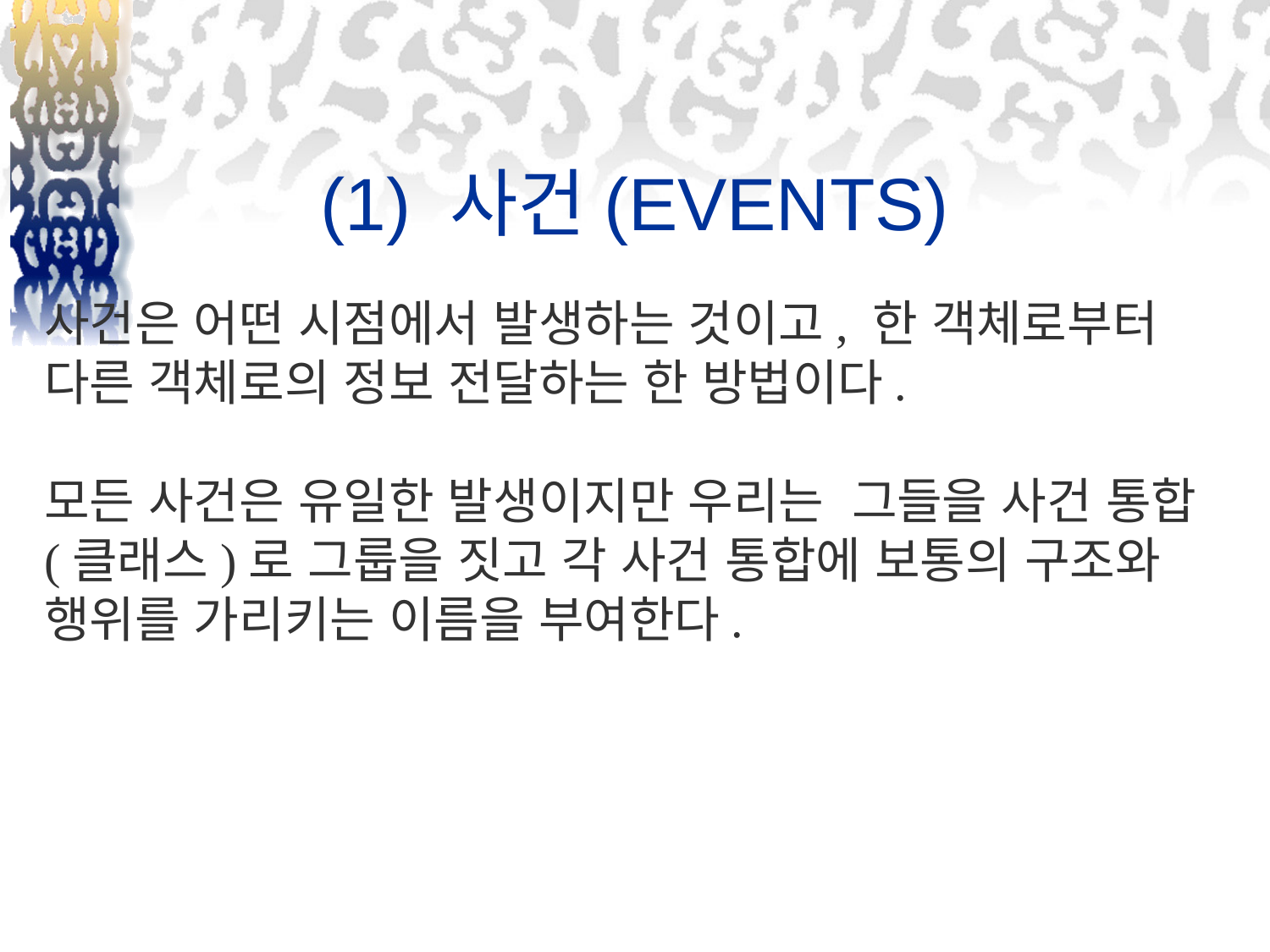

# (1) 사건(EVENTS)
사건은 어떤 시점에서 발생하는 것이고, 한 객체로부터 다른 객체로의 정보 전달하는 한 방법이다.

모든 사건은 유일한 발생이지만 우리는  그들을 사건 통합(클래스)로 그룹을 짓고 각 사건 통합에 보통의 구조와 행위를 가리키는 이름을 부여한다.